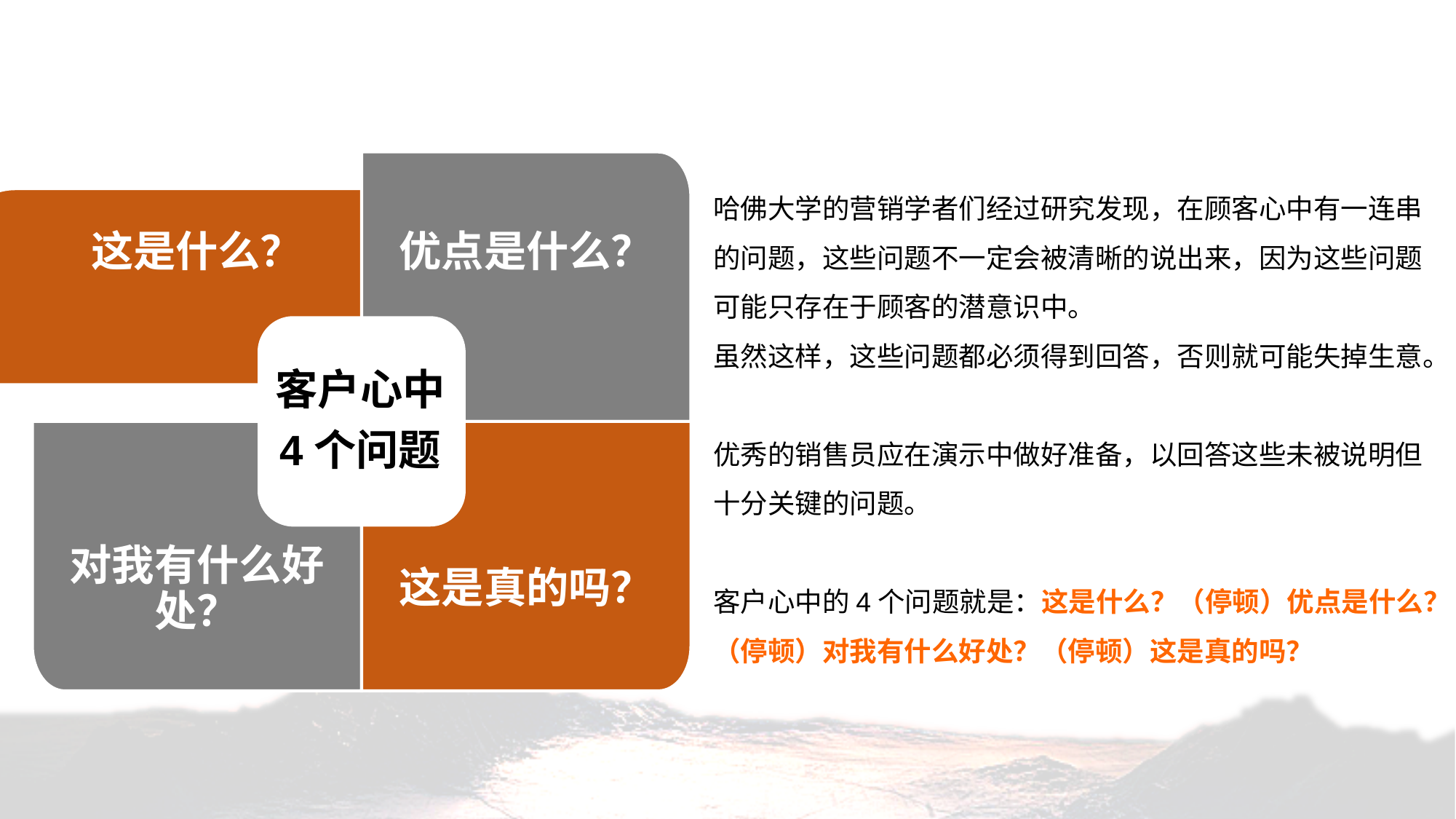

这是什么？

优点是什么？

客户心中
4个问题

这是真的吗？
对我有什么好处？
哈佛大学的营销学者们经过研究发现，在顾客心中有一连串的问题，这些问题不一定会被清晰的说出来，因为这些问题可能只存在于顾客的潜意识中。
虽然这样，这些问题都必须得到回答，否则就可能失掉生意。

优秀的销售员应在演示中做好准备，以回答这些未被说明但十分关键的问题。

客户心中的4个问题就是：这是什么？（停顿）优点是什么？（停顿）对我有什么好处？（停顿）这是真的吗？